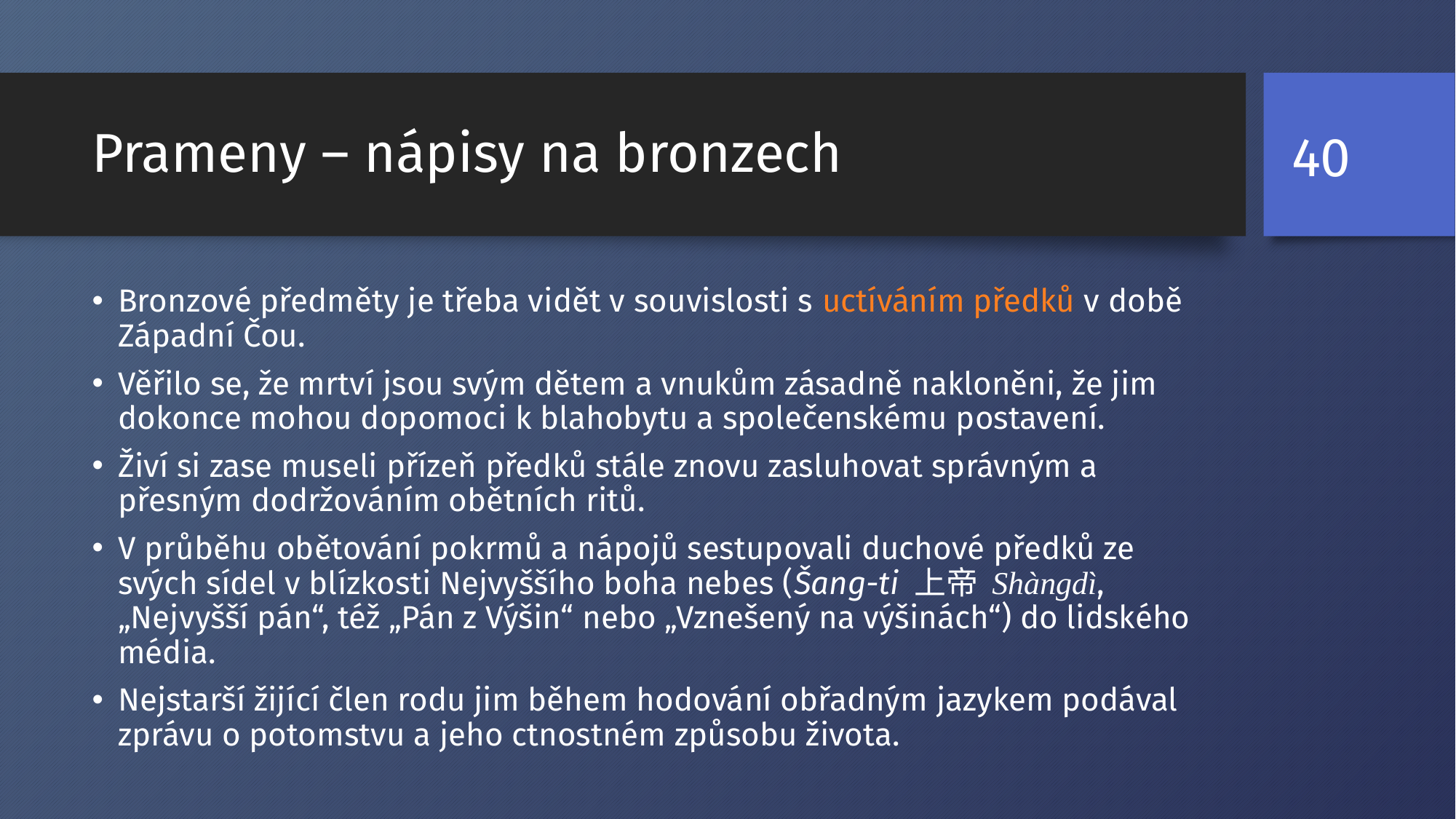

40
# Prameny – nápisy na bronzech
Bronzové předměty je třeba vidět v souvislosti s uctíváním předků v době Západní Čou.
Věřilo se, že mrtví jsou svým dětem a vnukům zásadně nakloněni, že jim dokonce mohou dopomoci k blahobytu a společenskému postavení.
Živí si zase museli přízeň předků stále znovu zasluhovat správným a přesným dodržováním obětních ritů.
V průběhu obětování pokrmů a nápojů sestupovali duchové předků ze svých sídel v blízkosti Nejvyššího boha nebes (Šang-ti 上帝 Shàngdì, „Nejvyšší pán“, též „Pán z Výšin“ nebo „Vznešený na výšinách“) do lidského média.
Nejstarší žijící člen rodu jim během hodování obřadným jazykem podával zprávu o potomstvu a jeho ctnostném způsobu života.